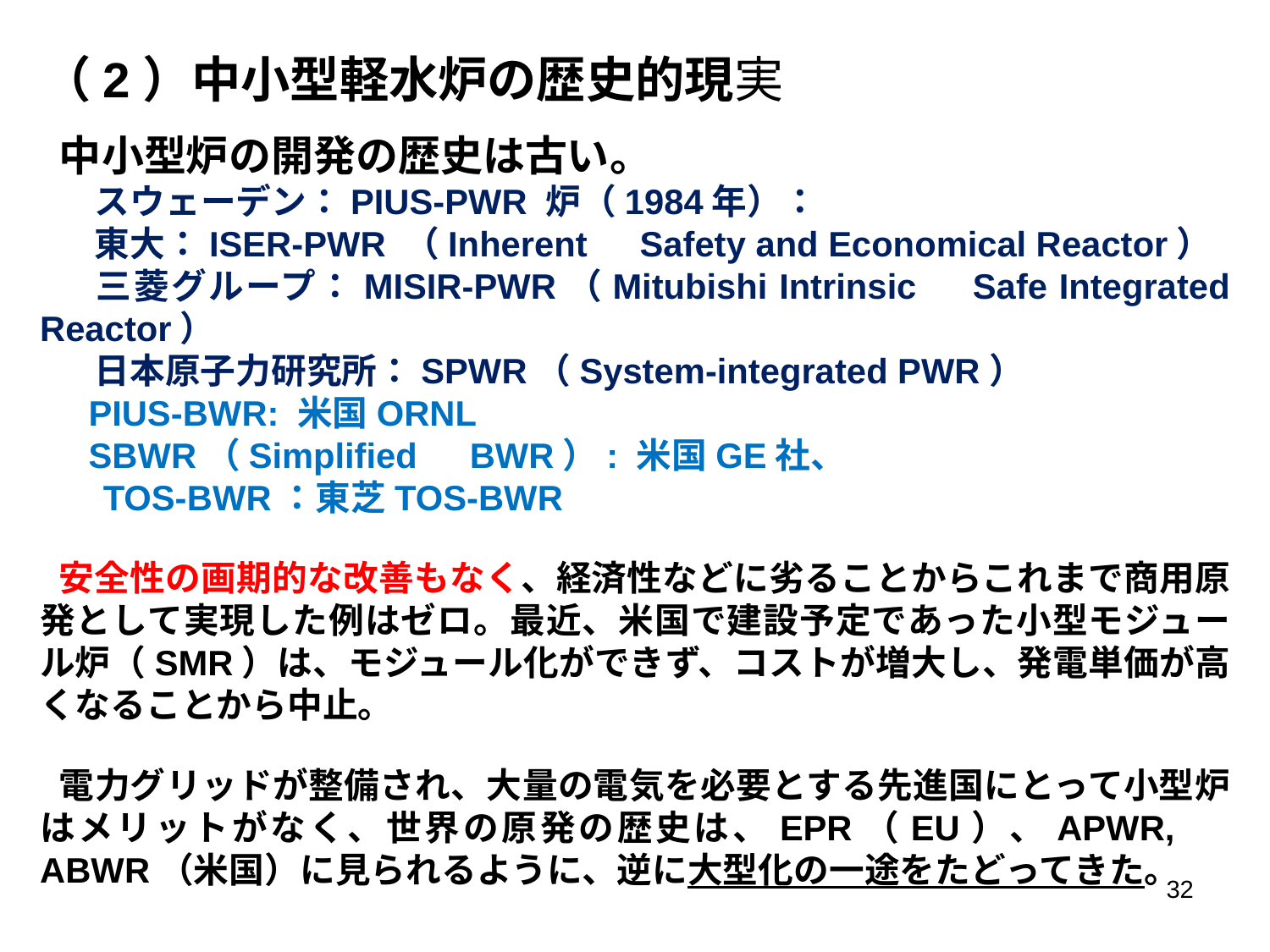

# （2）中小型軽水炉の歴史的現実
中小型炉の開発の歴史は古い。
　スウェーデン：PIUS-PWR 炉（1984年）：
　東大：ISER-PWR （Inherent　Safety and Economical Reactor）
　三菱グループ：MISIR-PWR（Mitubishi Intrinsic　Safe Integrated Reactor）
　日本原子力研究所：SPWR（System-integrated PWR）
   PIUS-BWR: 米国ORNL
   SBWR（Simplified　BWR）: 米国GE社、
　TOS-BWR：東芝TOS-BWR

安全性の画期的な改善もなく、経済性などに劣ることからこれまで商用原発として実現した例はゼロ。最近、米国で建設予定であった小型モジュール炉（SMR）は、モジュール化ができず、コストが増大し、発電単価が高くなることから中止。

電力グリッドが整備され、大量の電気を必要とする先進国にとって小型炉はメリットがなく、世界の原発の歴史は、EPR（EU）、APWR,　ABWR（米国）に見られるように、逆に大型化の一途をたどってきた。

32